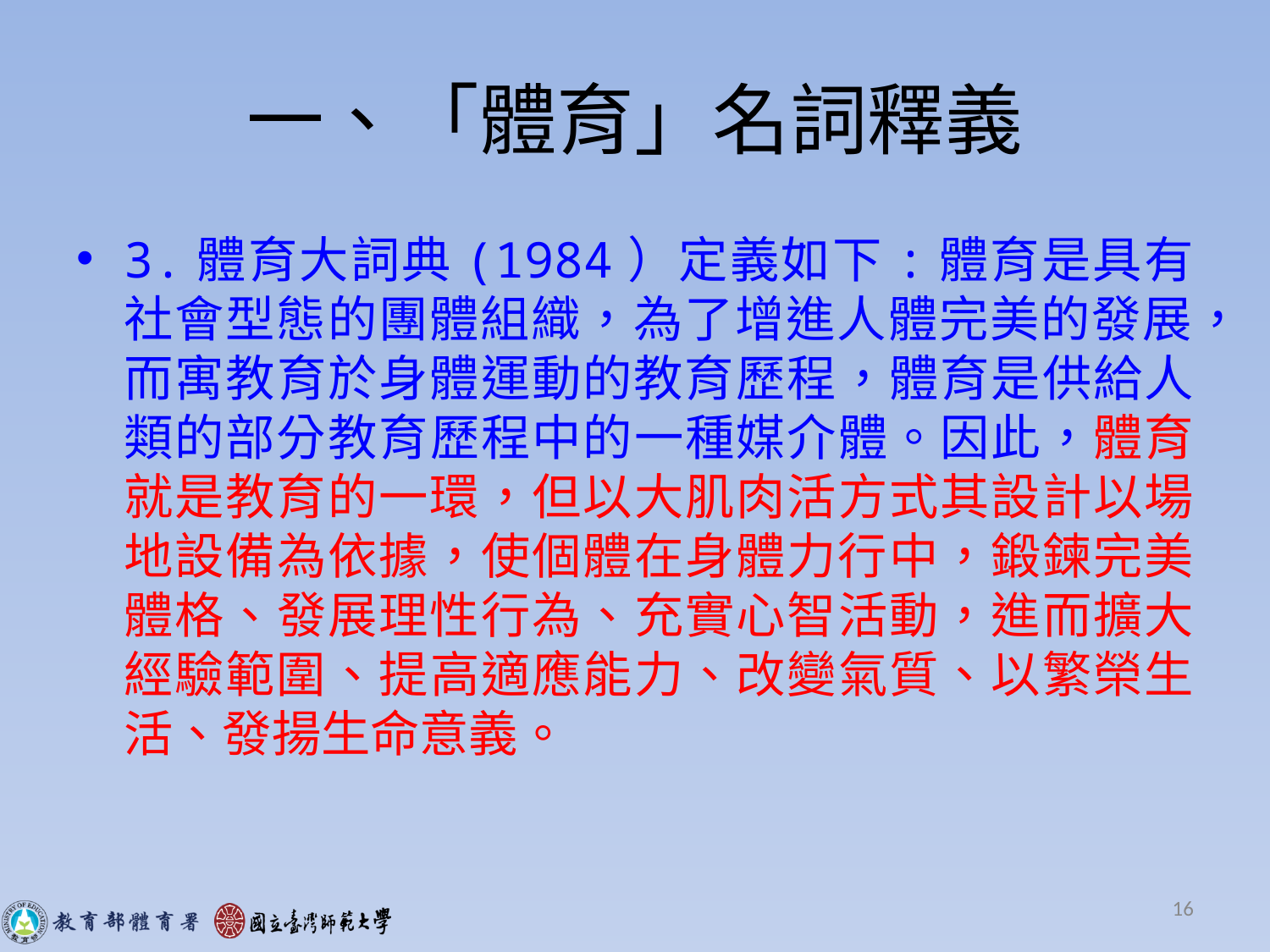

# 一、「體育」名詞釋義
3.體育大詞典(1984）定義如下:體育是具有社會型態的團體組織，為了增進人體完美的發展，而寓教育於身體運動的教育歷程，體育是供給人類的部分教育歷程中的一種媒介體。因此，體育就是教育的一環，但以大肌肉活方式其設計以場地設備為依據，使個體在身體力行中，鍛鍊完美體格、發展理性行為、充實心智活動，進而擴大經驗範圍、提高適應能力、改變氣質、以繁榮生活、發揚生命意義。
16